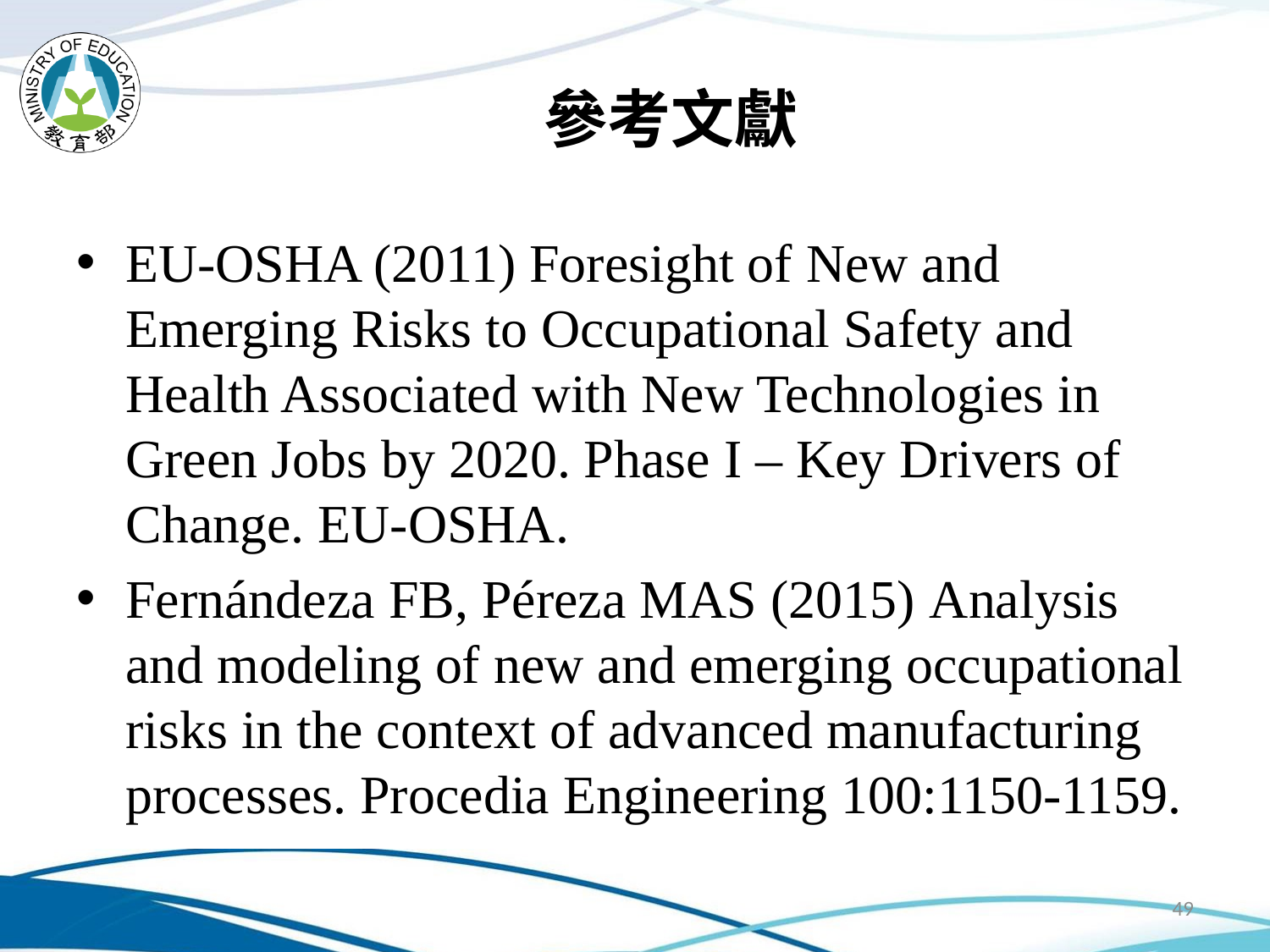

# 參考文獻
EU-OSHA (2011) Foresight of New and Emerging Risks to Occupational Safety and Health Associated with New Technologies in Green Jobs by 2020. Phase I – Key Drivers of Change. EU-OSHA.
Fernándeza FB, Péreza MAS (2015) Analysis and modeling of new and emerging occupational risks in the context of advanced manufacturing processes. Procedia Engineering 100:1150-1159.
49